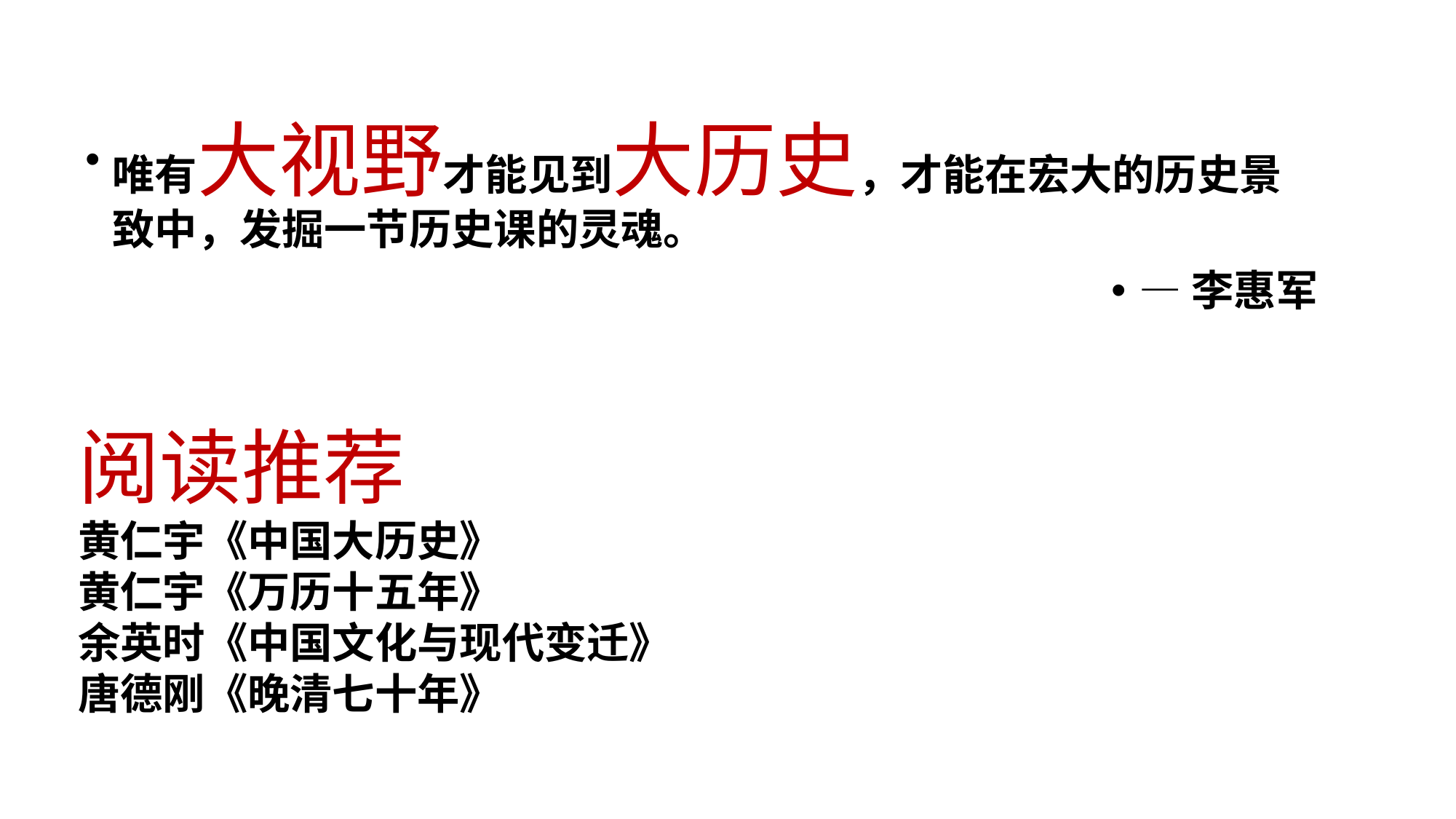

唯有大视野才能见到大历史，才能在宏大的历史景致中，发掘一节历史课的灵魂。
—李惠军
阅读推荐
黄仁宇《中国大历史》
黄仁宇《万历十五年》
余英时《中国文化与现代变迁》
唐德刚《晚清七十年》